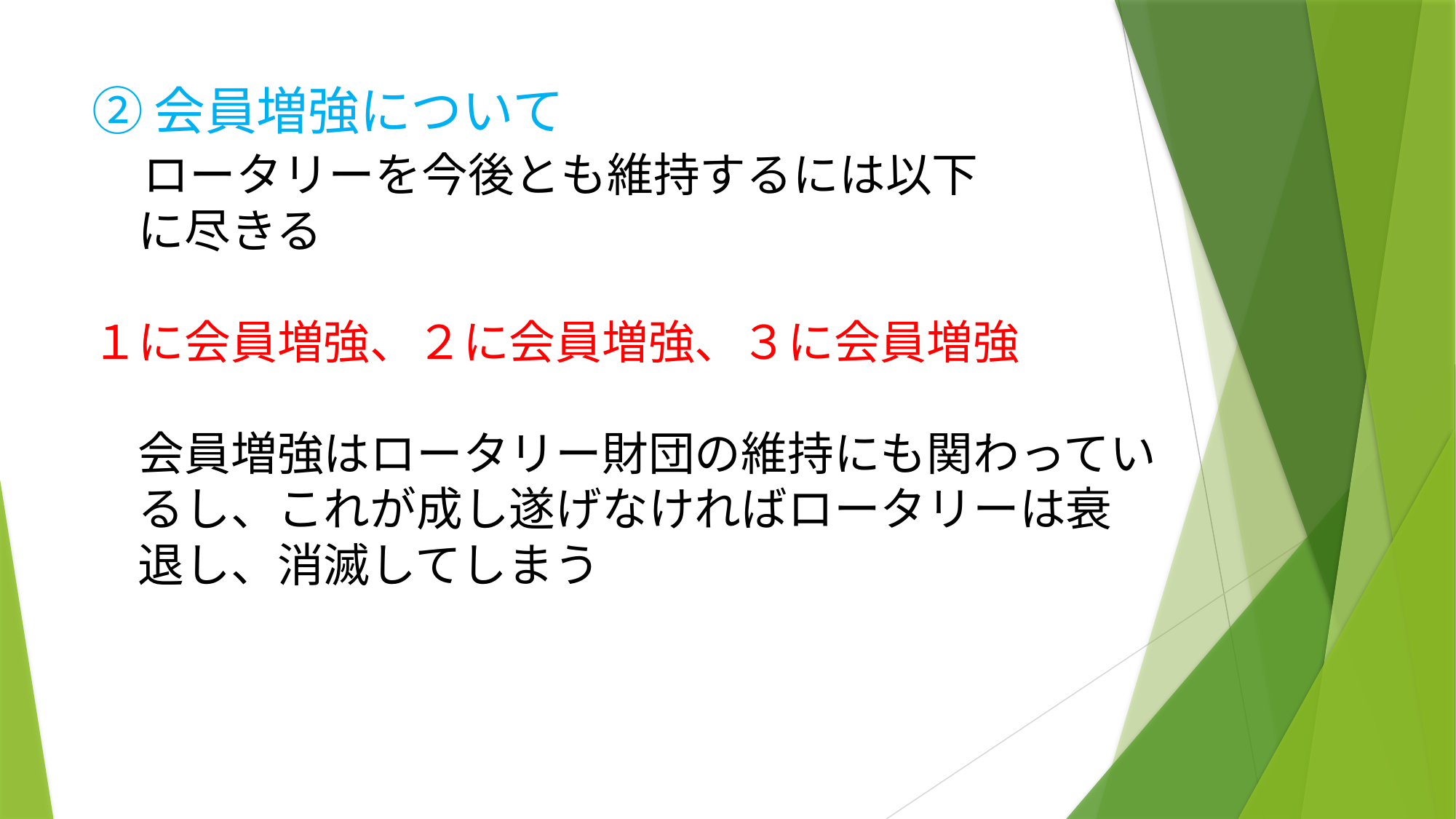

# ②会員増強について 　ロータリーを今後とも維持するには以下 　に尽きる １に会員増強、２に会員増強、３に会員増強 　会員増強はロータリー財団の維持にも関わってい 　るし、これが成し遂げなければロータリーは衰 　退し、消滅してしまう